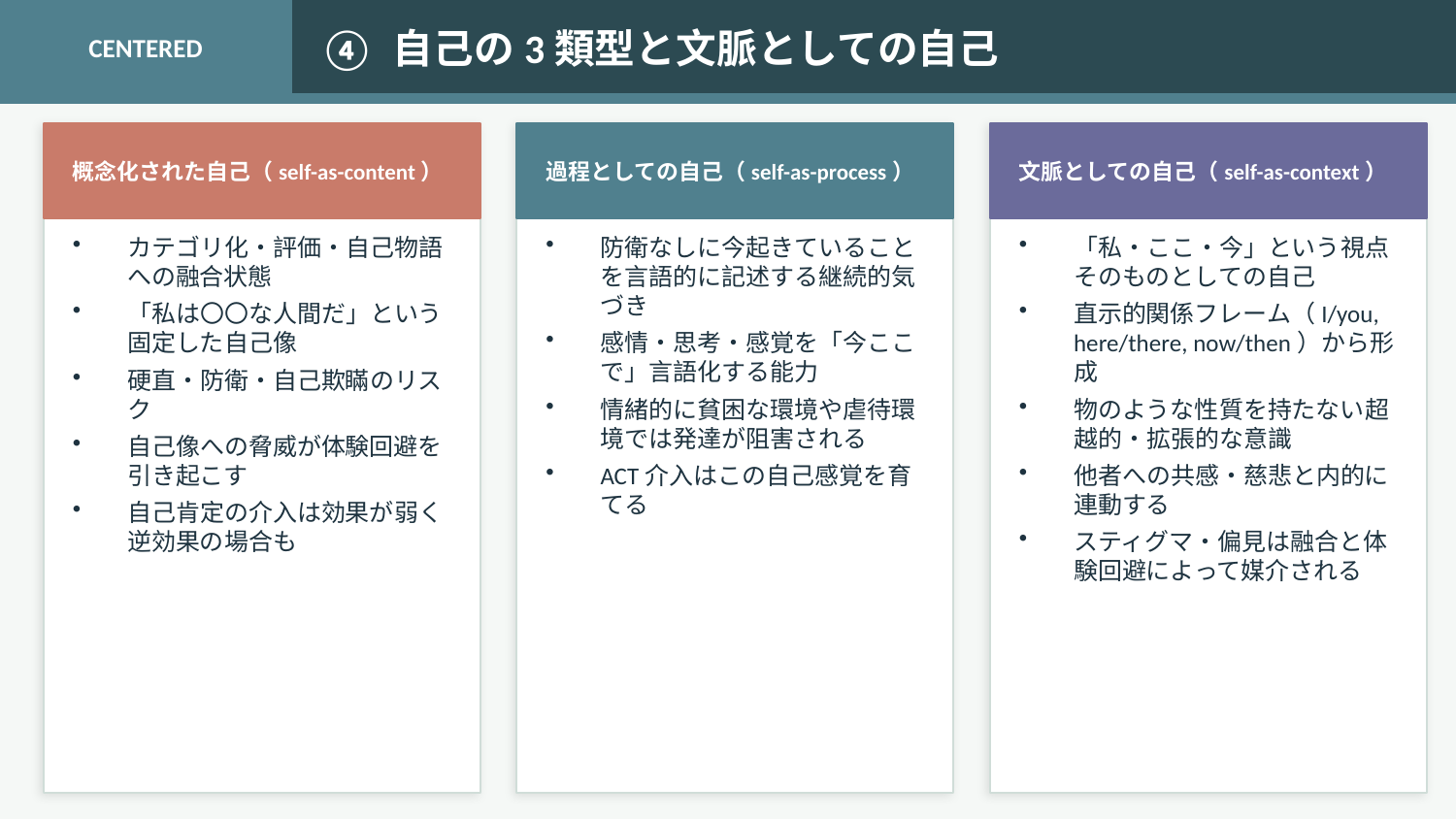

CENTERED
④ 自己の3類型と文脈としての自己

概念化された自己（self-as-content）

過程としての自己（self-as-process）

文脈としての自己（self-as-context）
カテゴリ化・評価・自己物語への融合状態
「私は〇〇な人間だ」という固定した自己像
硬直・防衛・自己欺瞞のリスク
自己像への脅威が体験回避を引き起こす
自己肯定の介入は効果が弱く逆効果の場合も
防衛なしに今起きていることを言語的に記述する継続的気づき
感情・思考・感覚を「今ここで」言語化する能力
情緒的に貧困な環境や虐待環境では発達が阻害される
ACT介入はこの自己感覚を育てる
「私・ここ・今」という視点そのものとしての自己
直示的関係フレーム（I/you, here/there, now/then）から形成
物のような性質を持たない超越的・拡張的な意識
他者への共感・慈悲と内的に連動する
スティグマ・偏見は融合と体験回避によって媒介される